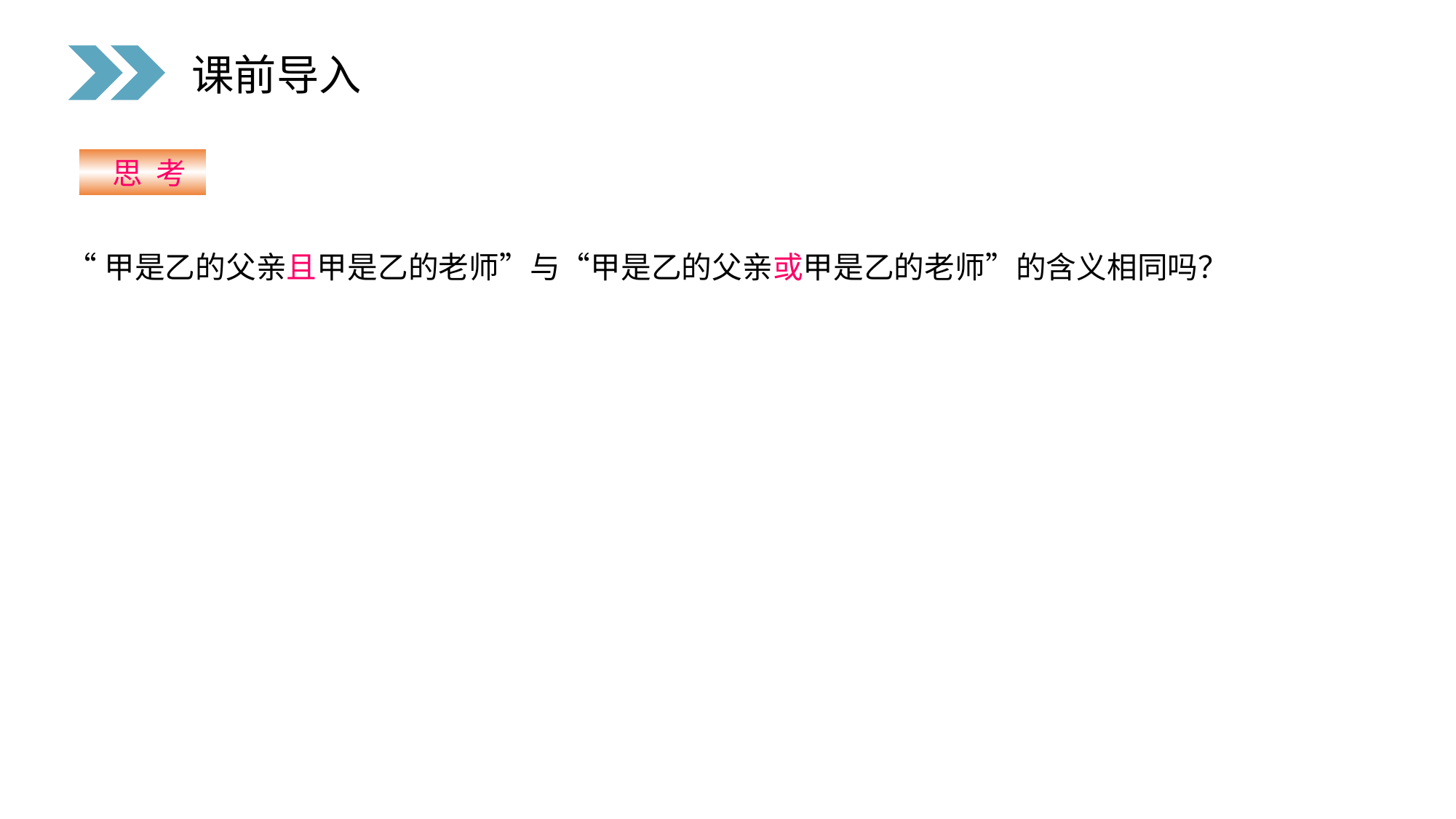

课前导入
 思  考
“甲是乙的父亲且甲是乙的老师”与“甲是乙的父亲或甲是乙的老师”的含义相同吗？